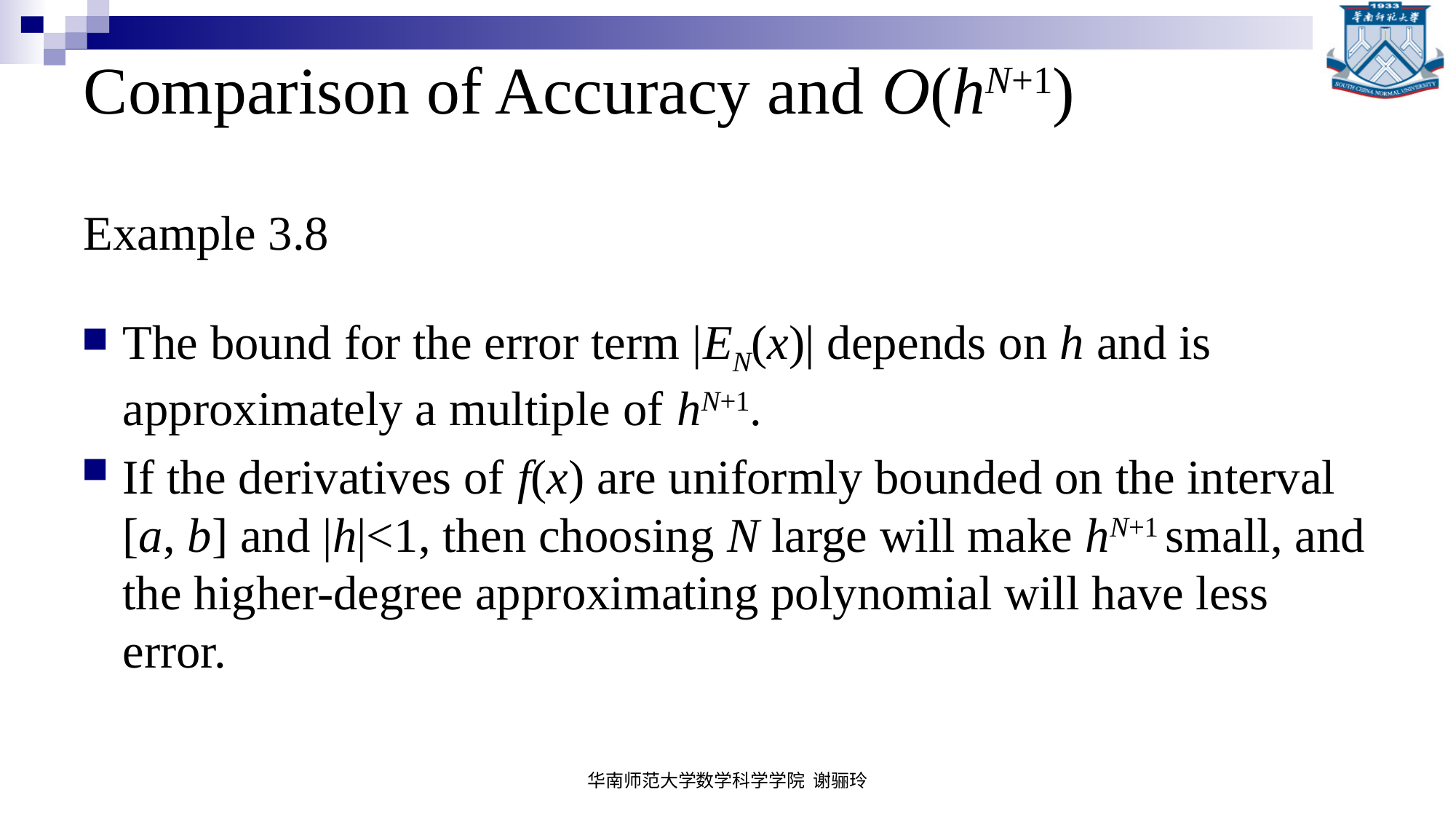

# Comparison of Accuracy and O(hN+1)
Example 3.8
The bound for the error term |EN(x)| depends on h and is approximately a multiple of hN+1.
If the derivatives of f(x) are uniformly bounded on the interval  [a, b] and |h|<1, then choosing N large will make hN+1 small, and the higher-degree approximating polynomial will have less error.

华南师范大学数学科学学院  谢骊玲